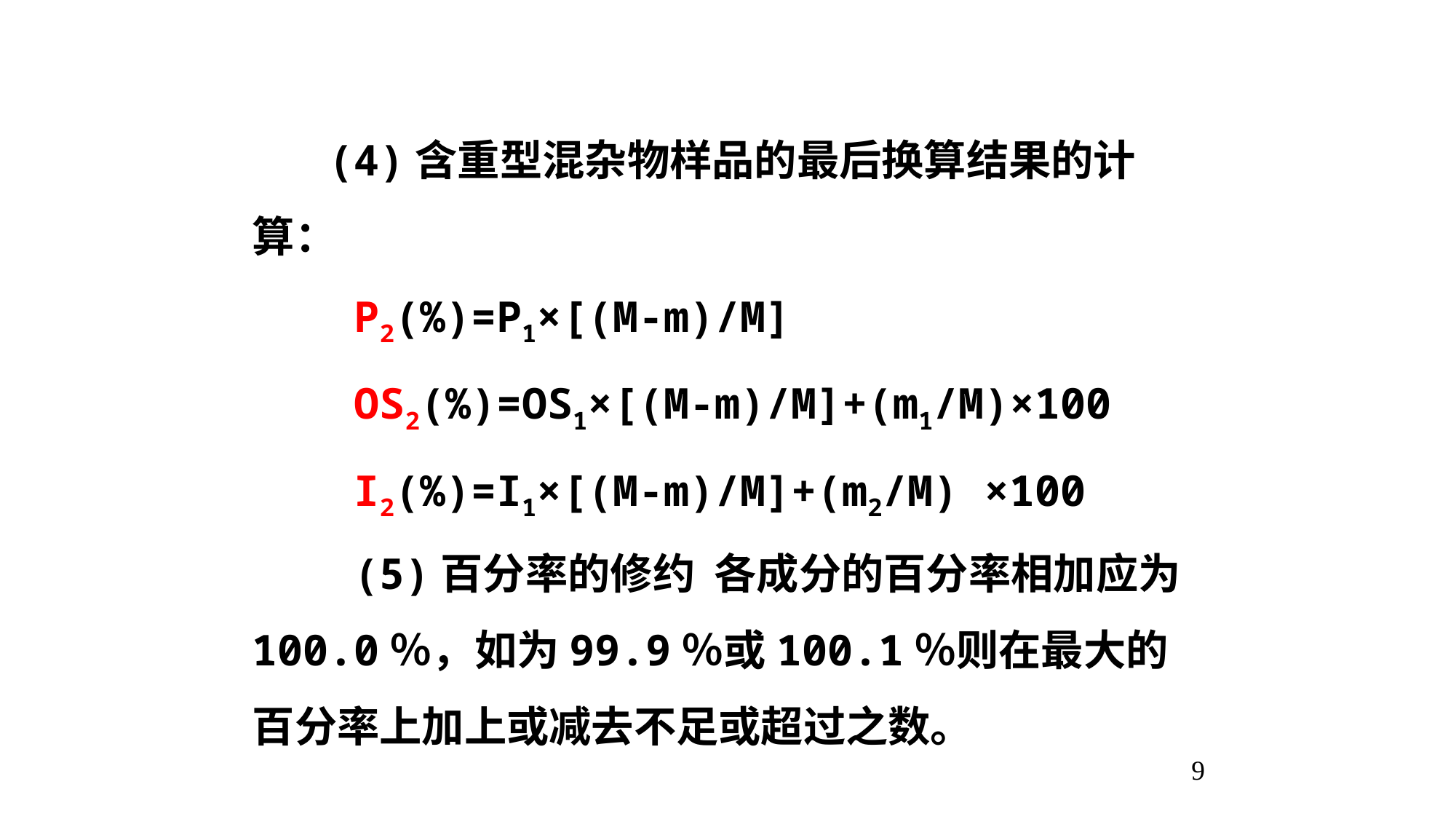

(4)含重型混杂物样品的最后换算结果的计算：
    P2(%)=P1×[(M-m)/M]
    OS2(%)=OS1×[(M-m)/M]+(m1/M)×100
    I2(%)=I1×[(M-m)/M]+(m2/M) ×100
    (5)百分率的修约  各成分的百分率相加应为100.0％，如为99.9％或100.1％则在最大的百分率上加上或减去不足或超过之数。
9